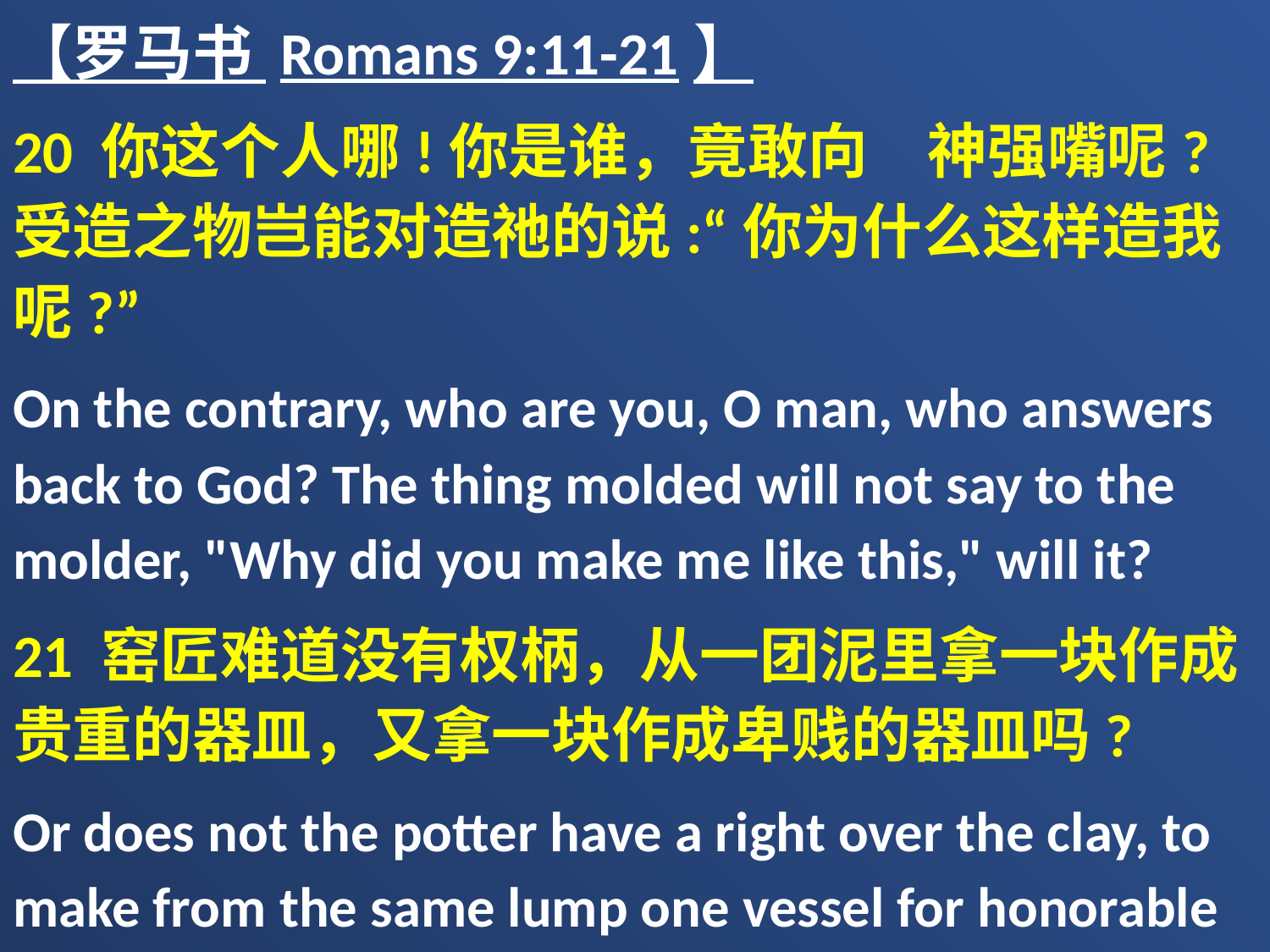

【罗马书 Romans 9:11-21】
20 你这个人哪!你是谁，竟敢向　神强嘴呢?受造之物岂能对造祂的说:“你为什么这样造我呢?”
On the contrary, who are you, O man, who answers back to God? The thing molded will not say to the molder, "Why did you make me like this," will it?
21 窑匠难道没有权柄，从一团泥里拿一块作成贵重的器皿，又拿一块作成卑贱的器皿吗?
Or does not the potter have a right over the clay, to make from the same lump one vessel for honorable use and another for common use?